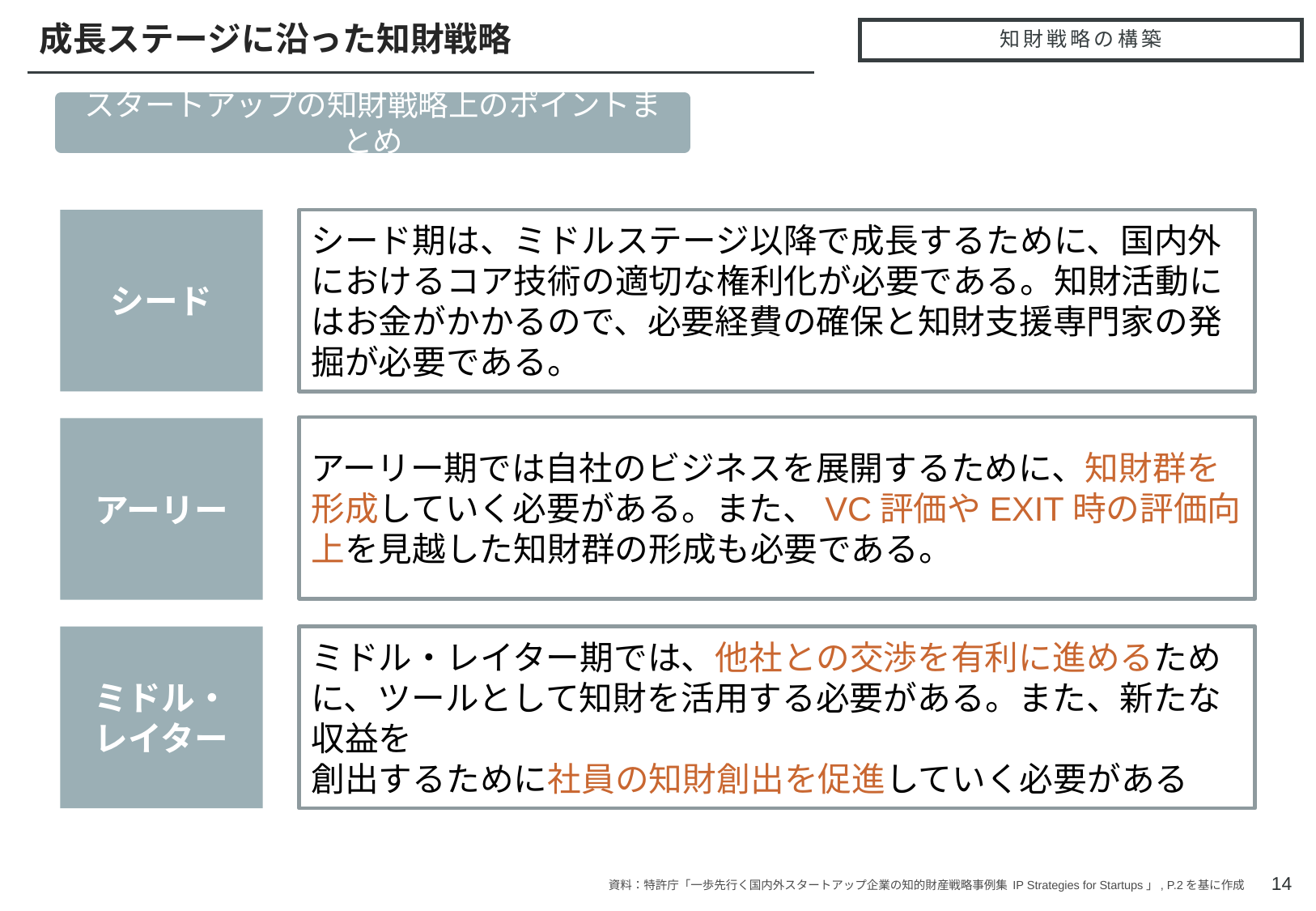

成長ステージに沿った知財戦略
# 知財戦略の構築
スタートアップの知財戦略上のポイントまとめ
シード
シード期は、ミドルステージ以降で成長するために、国内外におけるコア技術の適切な権利化が必要である。知財活動にはお金がかかるので、必要経費の確保と知財支援専門家の発掘が必要である。
アーリー期では自社のビジネスを展開するために、知財群を
形成していく必要がある。また、VC評価やEXIT時の評価向上を見越した知財群の形成も必要である。
アーリー
ミドル・
レイター
ミドル・レイター期では、他社との交渉を有利に進めるために、ツールとして知財を活用する必要がある。また、新たな収益を
創出するために社員の知財創出を促進していく必要がある
14
資料：特許庁「一歩先行く国内外スタートアップ企業の知的財産戦略事例集 IP Strategies for Startups」, P.2を基に作成